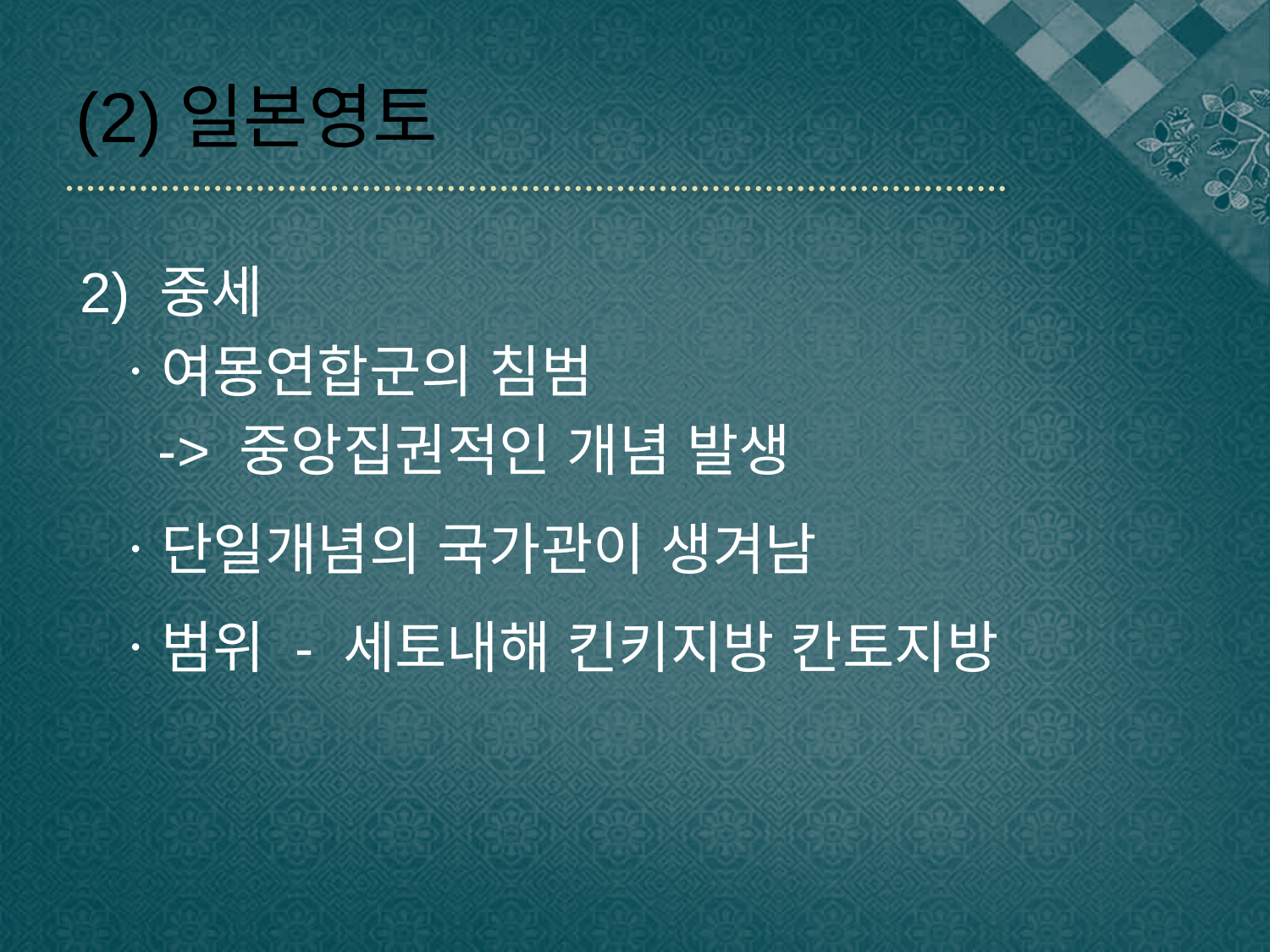

# (2)일본영토
2) 중세
 ㆍ여몽연합군의 침범
     -> 중앙집권적인 개념 발생

 ㆍ단일개념의 국가관이 생겨남

 ㆍ범위 - 세토내해 킨키지방 칸토지방